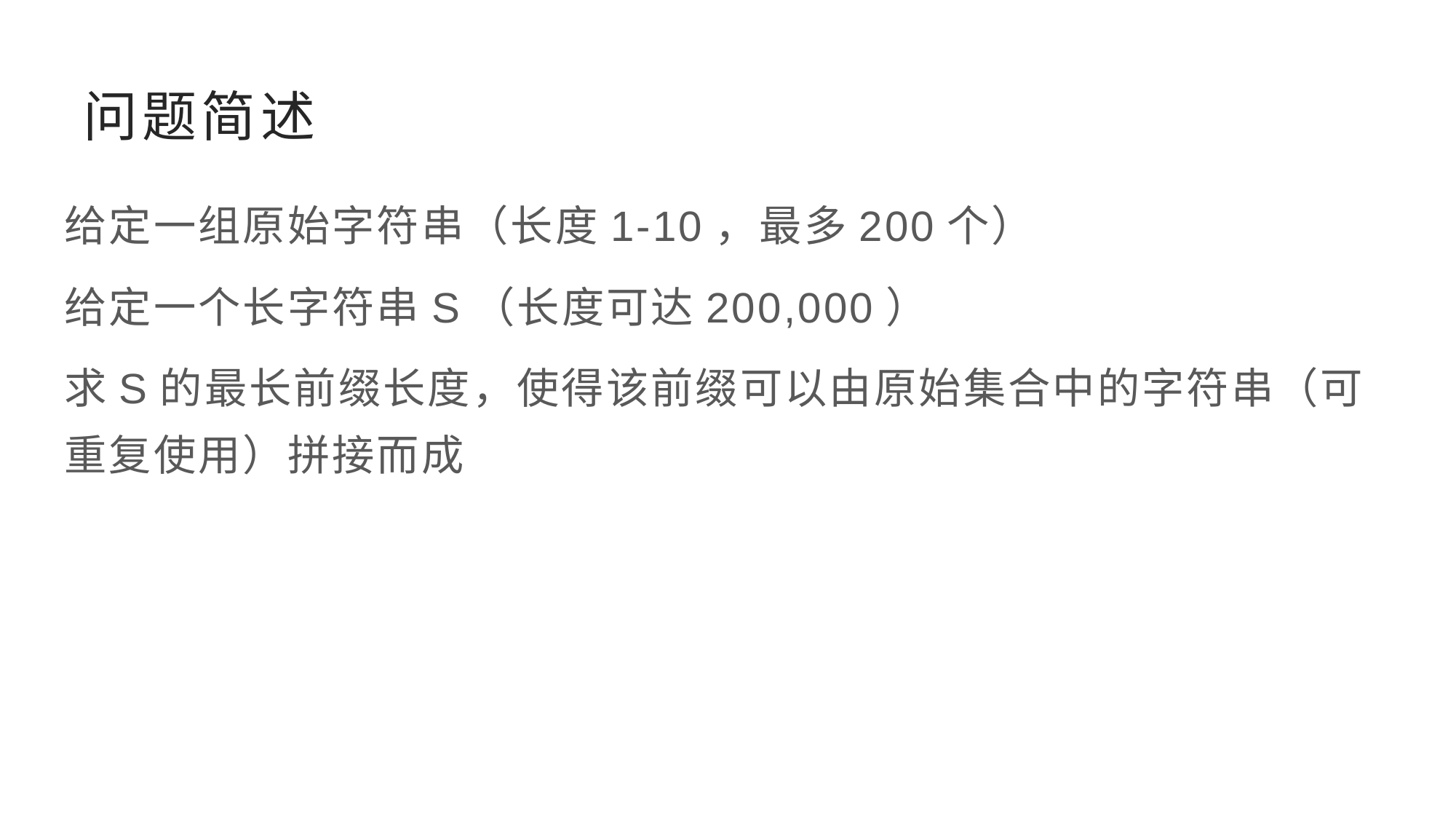

# 问题简述
给定一组原始字符串（长度1-10，最多200个）
给定一个长字符串S（长度可达200,000）
求S的最长前缀长度，使得该前缀可以由原始集合中的字符串（可重复使用）拼接而成